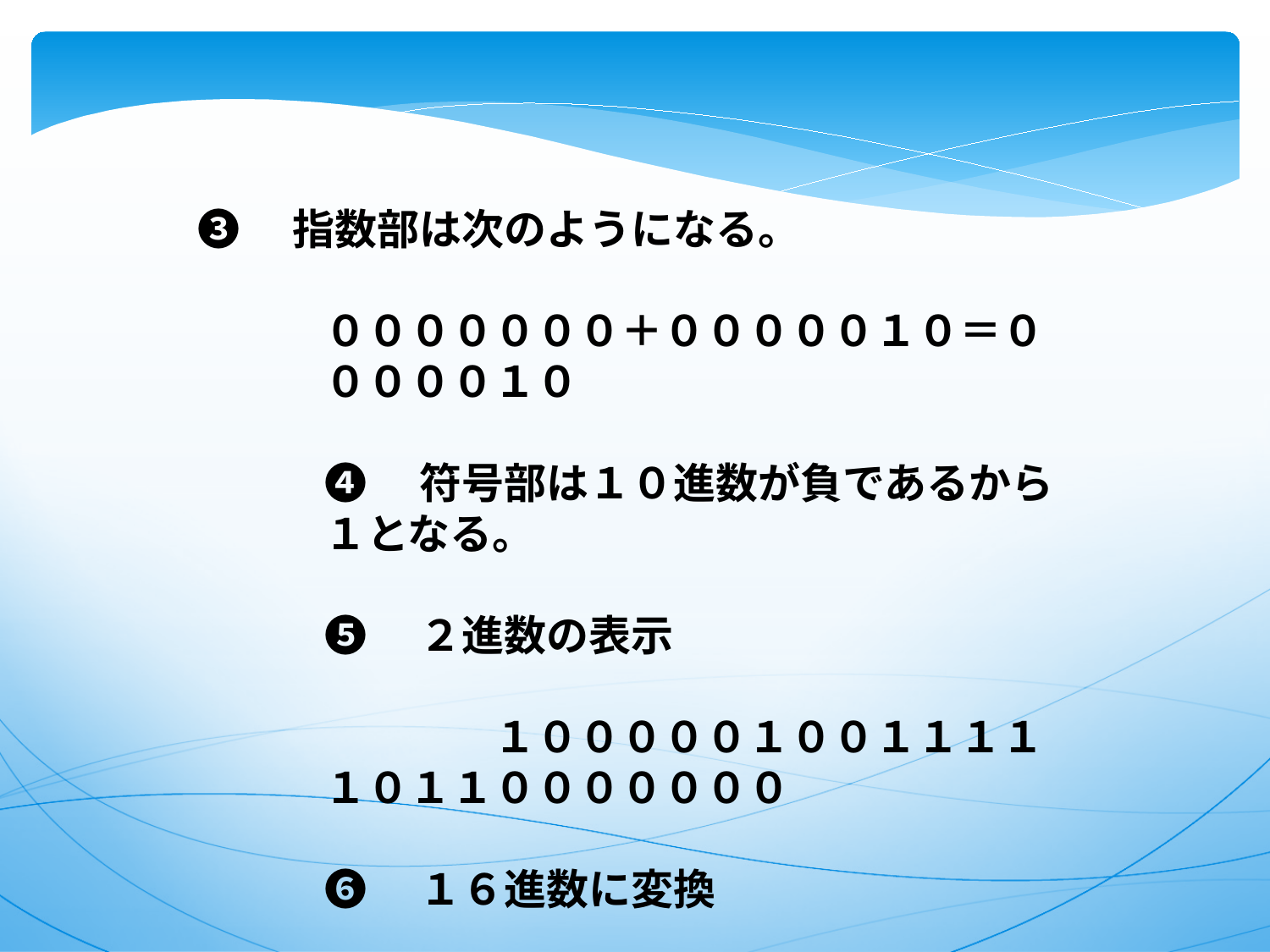

❸　指数部は次のようになる。

０００００００＋０００００１０＝０００００１０

❹　符号部は１０進数が負であるから１となる。

❺　２進数の表示

　　　　１０００００１００１１１１１０１１０００００００

❻　１６進数に変換

　　　　８２７Ｄ８０